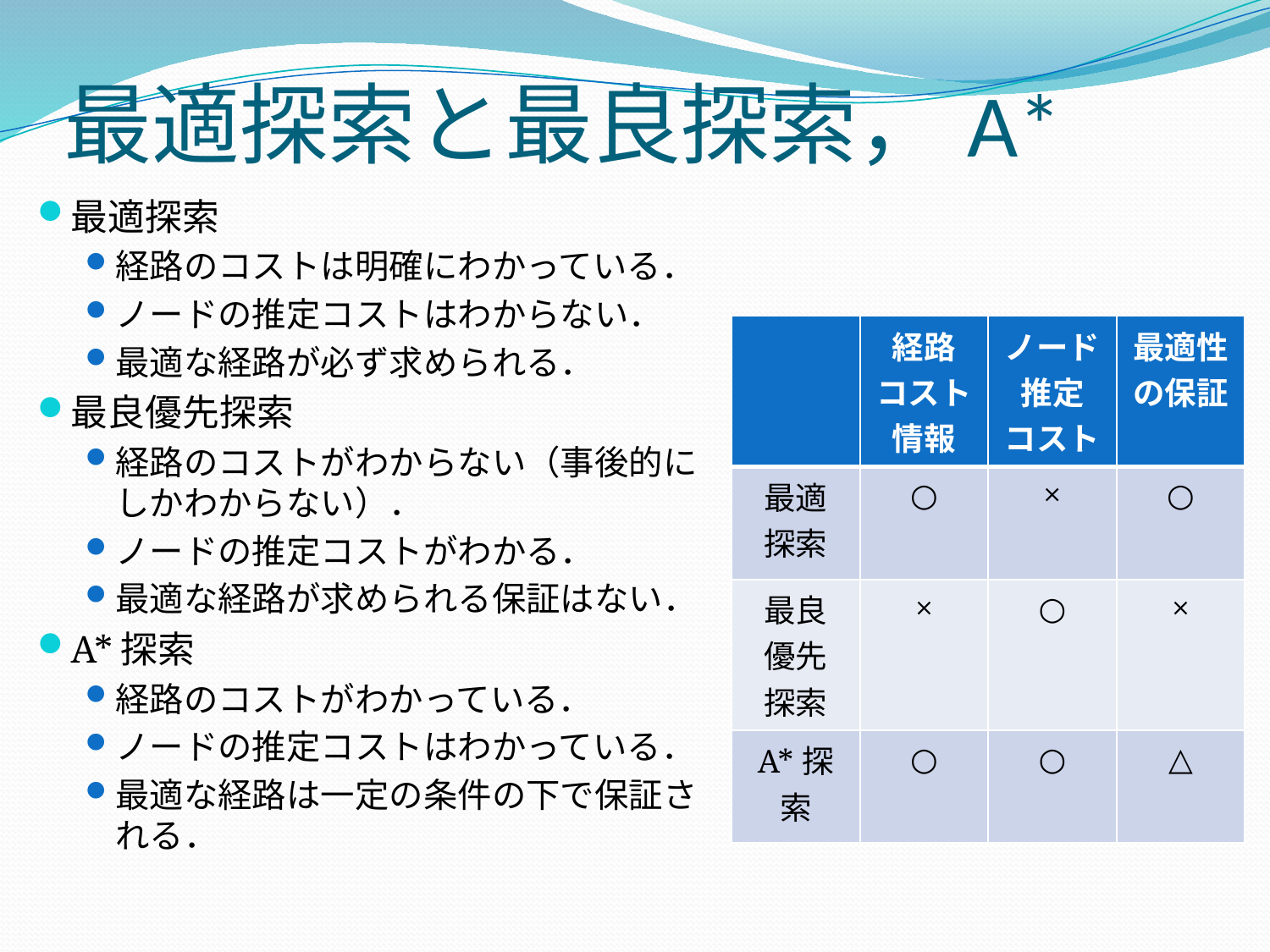

# 最適探索と最良探索，A*
最適探索
経路のコストは明確にわかっている．
ノードの推定コストはわからない．
最適な経路が必ず求められる．
最良優先探索
経路のコストがわからない（事後的にしかわからない）．
ノードの推定コストがわかる．
最適な経路が求められる保証はない．
A*探索
経路のコストがわかっている．
ノードの推定コストはわかっている．
最適な経路は一定の条件の下で保証される．

|  | 経路 コスト 情報 | ノード 推定 コスト | 最適性の保証 |
| --- | --- | --- | --- |
| 最適 探索 | ○ | × | ○ |
| 最良 優先 探索 | × | ○ | × |
| A\*探索 | ○ | ○ | △ |